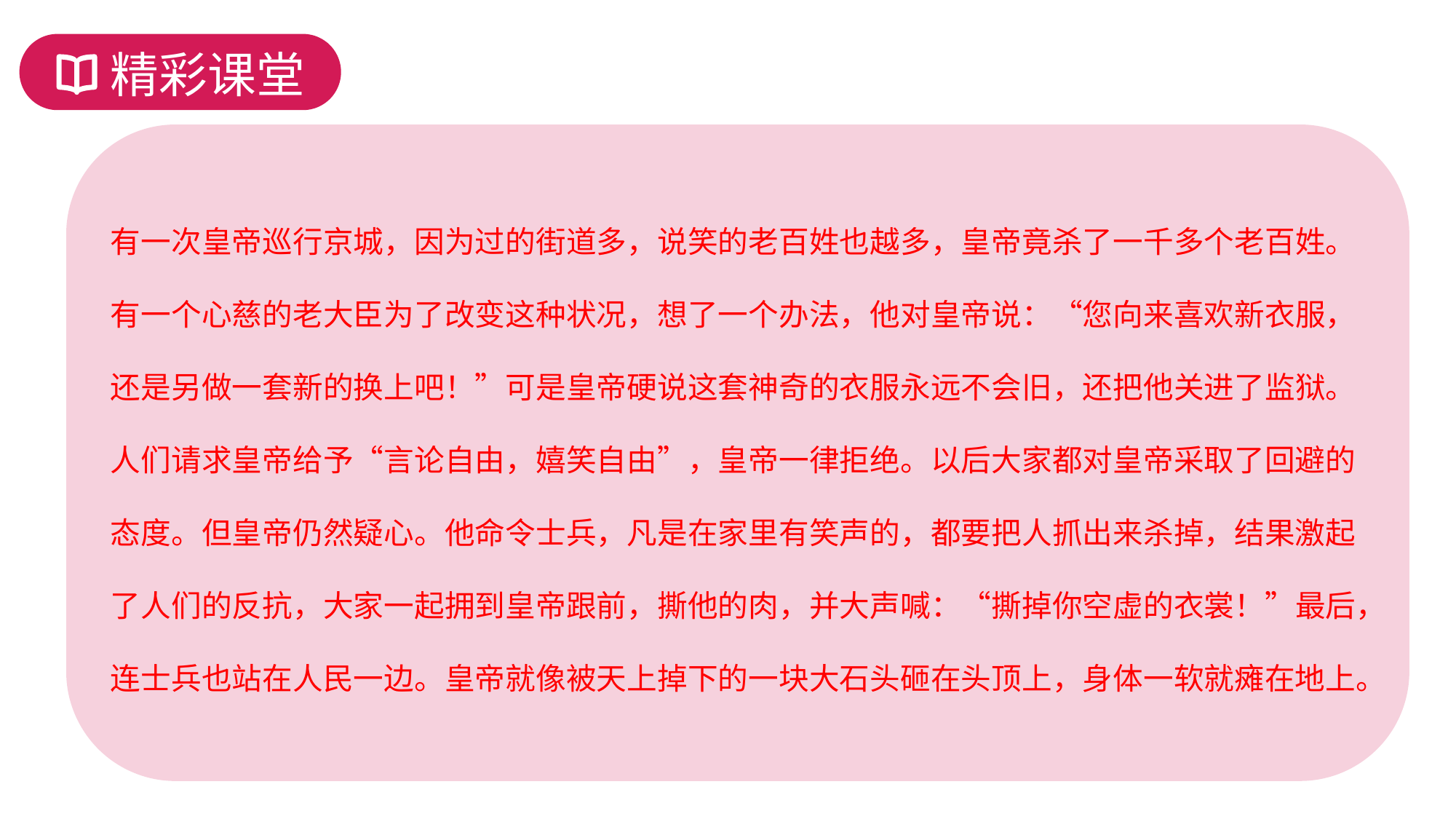

精彩课堂

有一次皇帝巡行京城，因为过的街道多，说笑的老百姓也越多，皇帝竟杀了一千多个老百姓。有一个心慈的老大臣为了改变这种状况，想了一个办法，他对皇帝说：“您向来喜欢新衣服，还是另做一套新的换上吧！”可是皇帝硬说这套神奇的衣服永远不会旧，还把他关进了监狱。人们请求皇帝给予“言论自由，嬉笑自由”，皇帝一律拒绝。以后大家都对皇帝采取了回避的态度。但皇帝仍然疑心。他命令士兵，凡是在家里有笑声的，都要把人抓出来杀掉，结果激起了人们的反抗，大家一起拥到皇帝跟前，撕他的肉，并大声喊：“撕掉你空虚的衣裳！”最后，连士兵也站在人民一边。皇帝就像被天上掉下的一块大石头砸在头顶上，身体一软就瘫在地上。